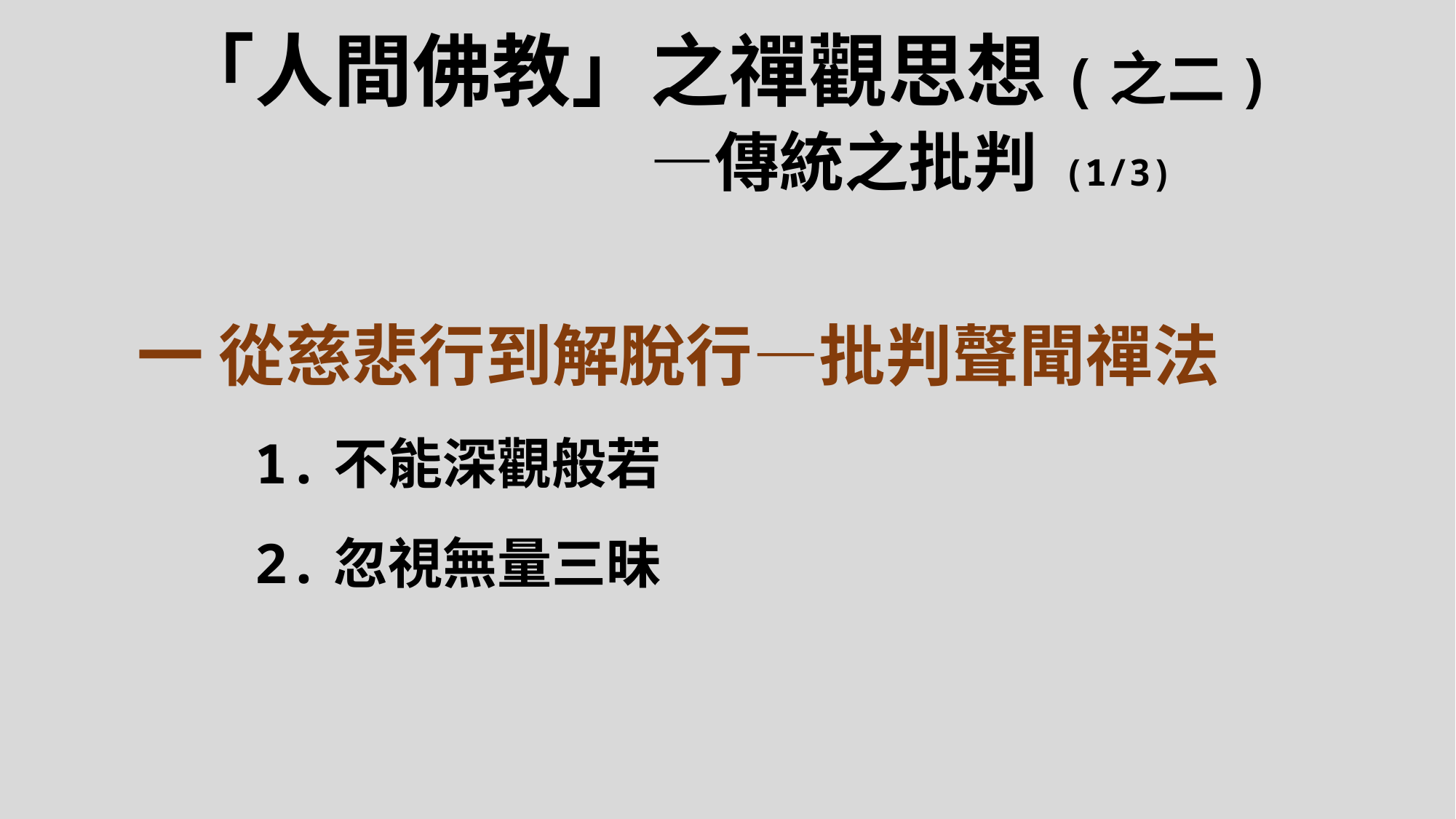

# 「人間佛教」之禪觀思想(之二) 　　　　　　—傳統之批判 (1/3)
一 從慈悲行到解脫行—批判聲聞禪法
  　 1.不能深觀般若
  　 2.忽視無量三昧